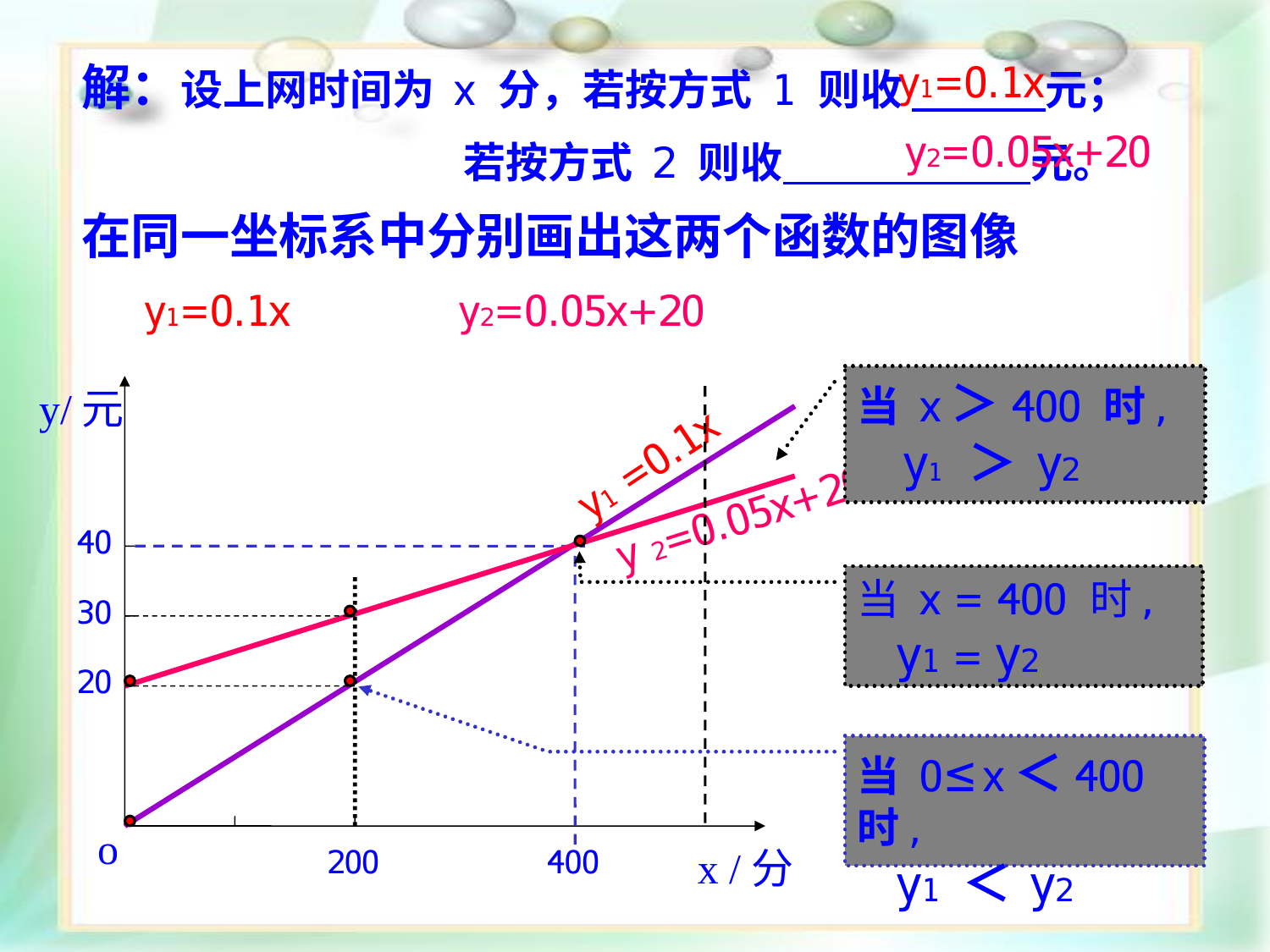

解：设上网时间为 x 分，若按方式 1 则收               元；
                                       若按方式 2 则收                          元。
 y1=0.1x
y2=0.05x+20
在同一坐标系中分别画出这两个函数的图像
 y1=0.1x
y2=0.05x+20
当 x＞400 时,
   y1 ＞ y2
y/元

y1 =0.1x

y 2=0.05x+20

40

当 x = 400 时,
    y1 = y2

30

20

当 0≤x＜400 时,
    y1 ＜ y2
o

200
400
x /分